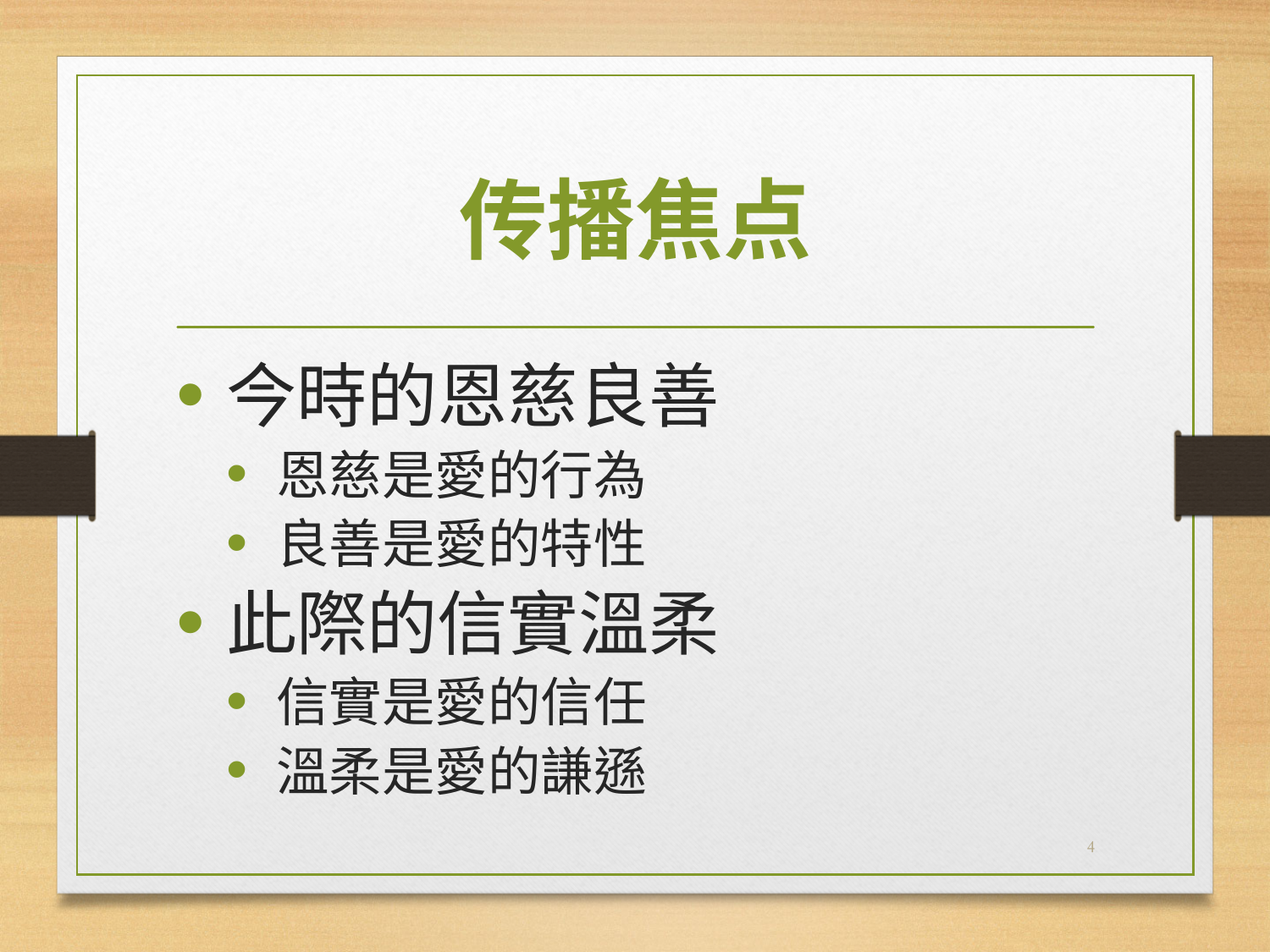

# 传播焦点
今時的恩慈良善
恩慈是愛的行為
良善是愛的特性
此際的信實溫柔
信實是愛的信任
溫柔是愛的謙遜

4